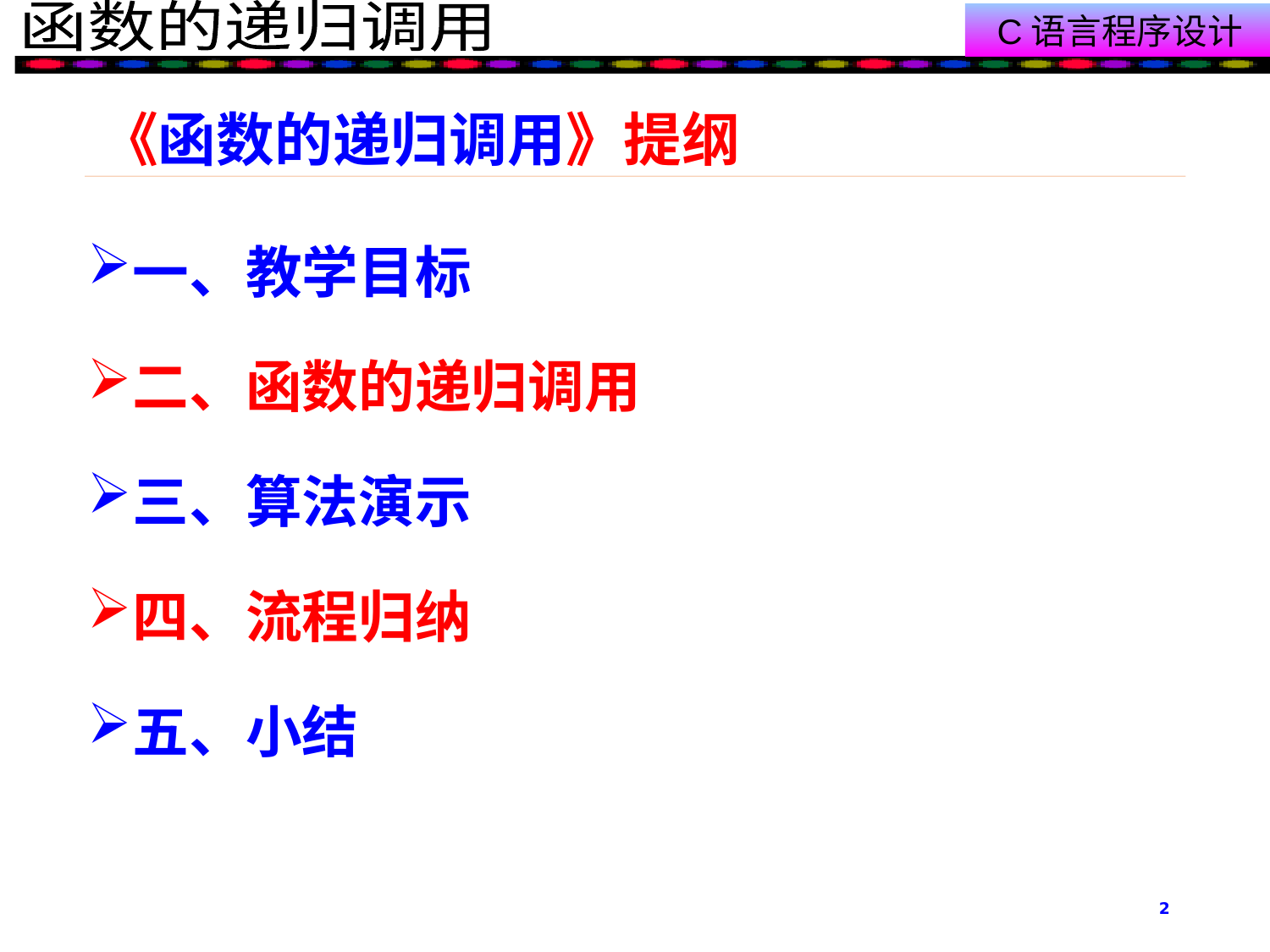

# 《函数的递归调用》提纲
一、教学目标
二、函数的递归调用
三、算法演示
四、流程归纳
五、小结

2